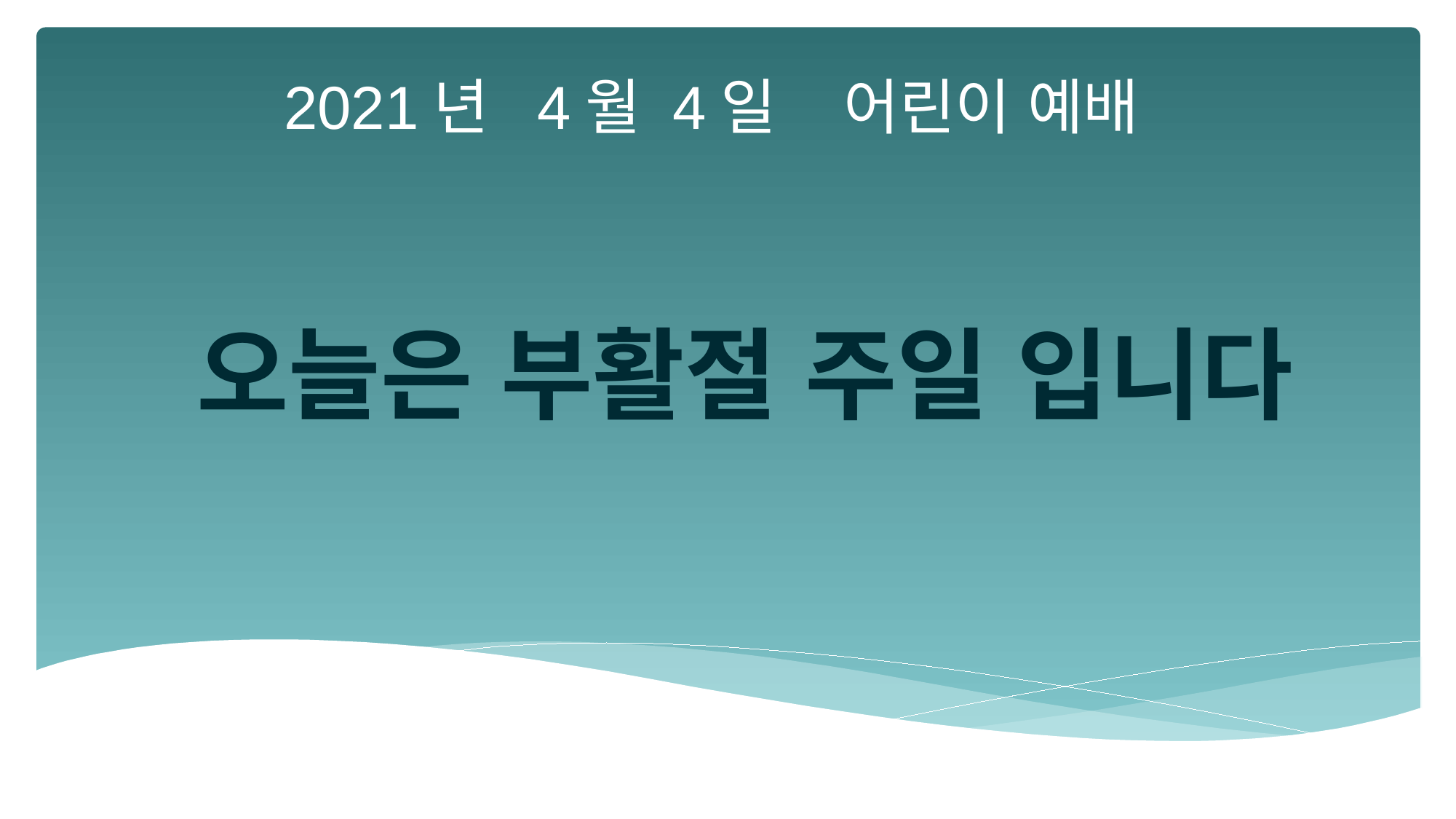

2021년  4월 4일    어린이 예배
오늘은 부활절 주일 입니다